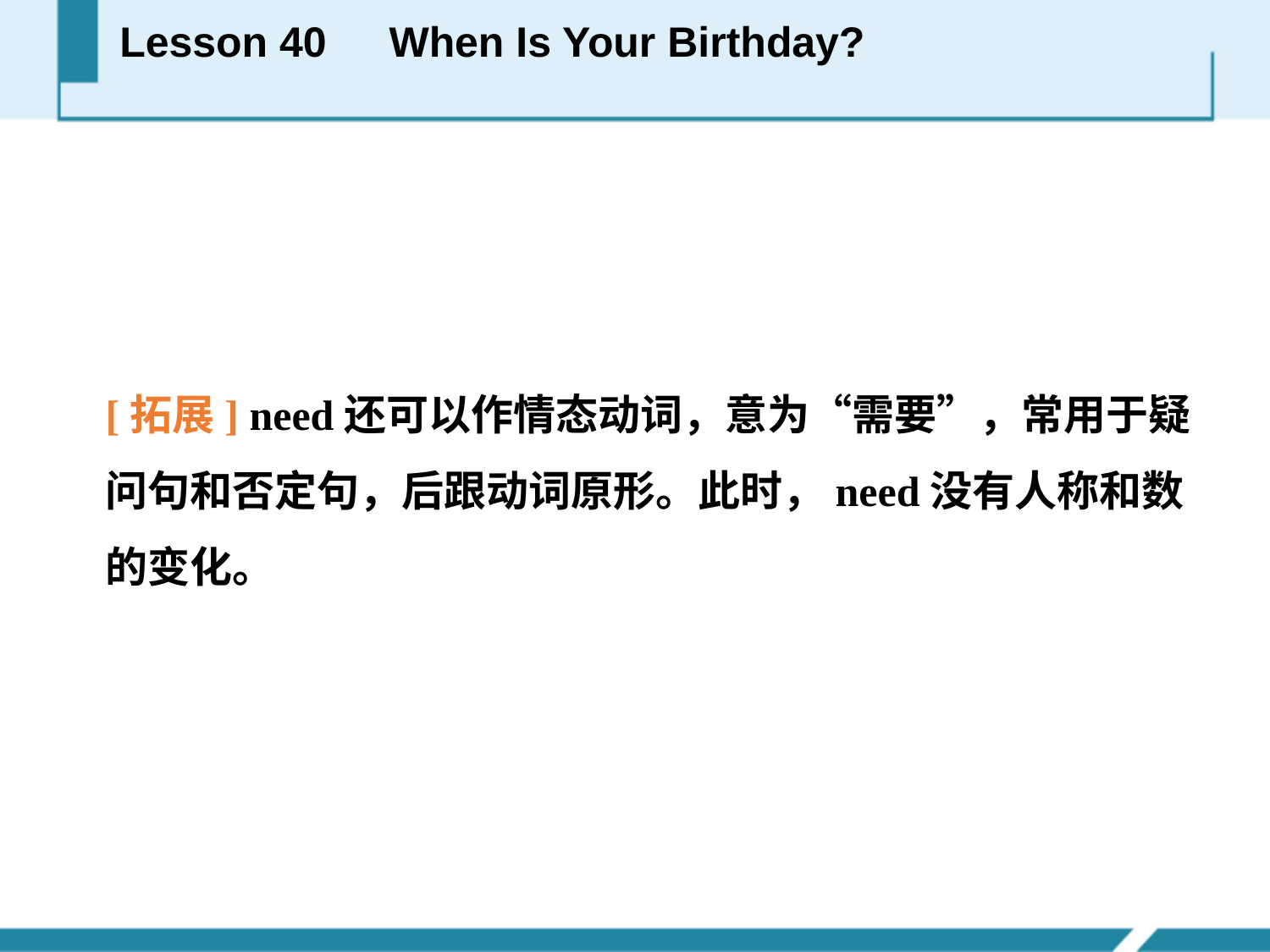

Lesson 40　When Is Your Birthday?
[拓展] need还可以作情态动词，意为“需要”，常用于疑问句和否定句，后跟动词原形。此时，need没有人称和数的变化。